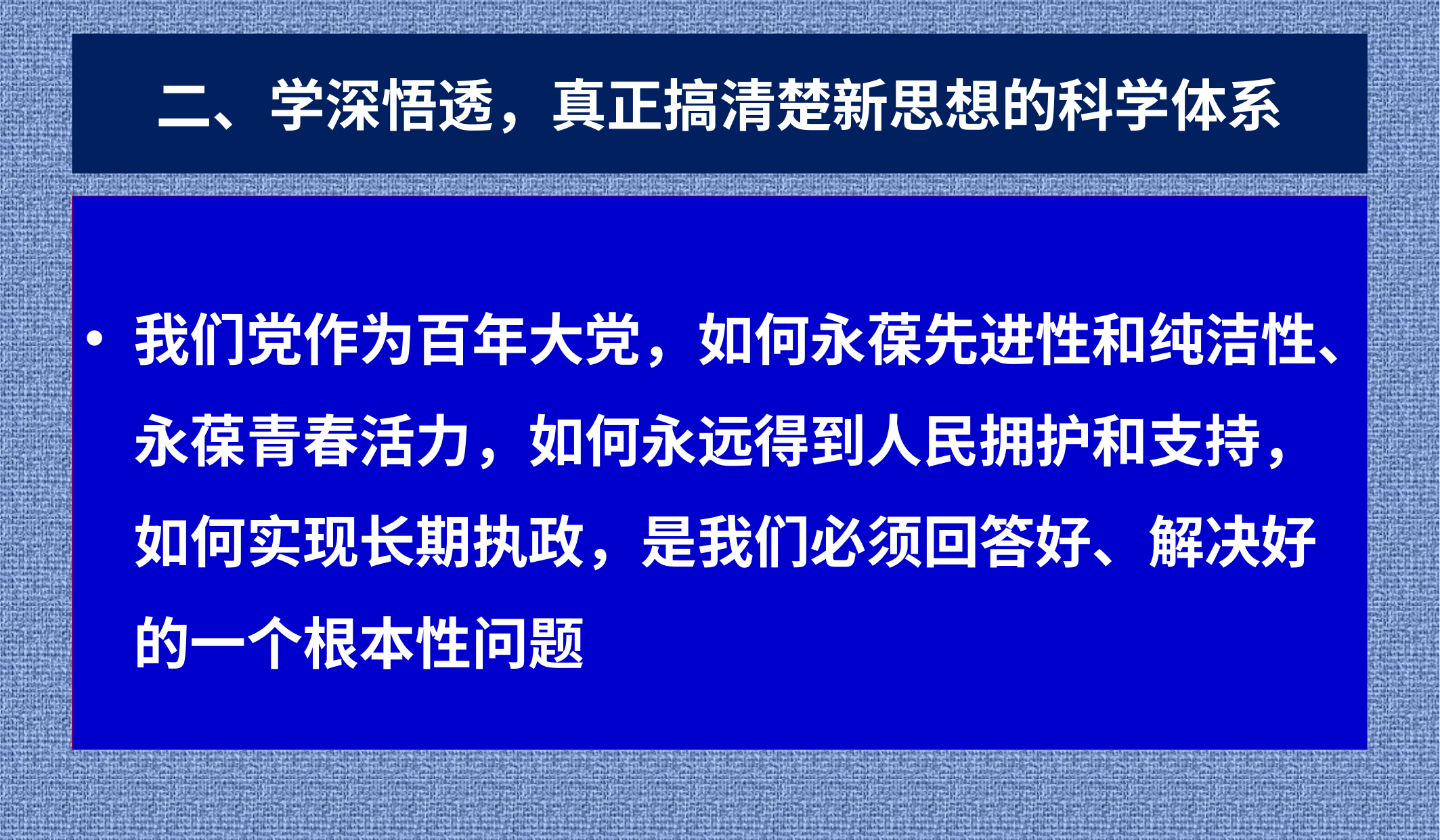

# 二、学深悟透，真正搞清楚新思想的科学体系
我们党作为百年大党，如何永葆先进性和纯洁性、永葆青春活力，如何永远得到人民拥护和支持，如何实现长期执政，是我们必须回答好、解决好的一个根本性问题